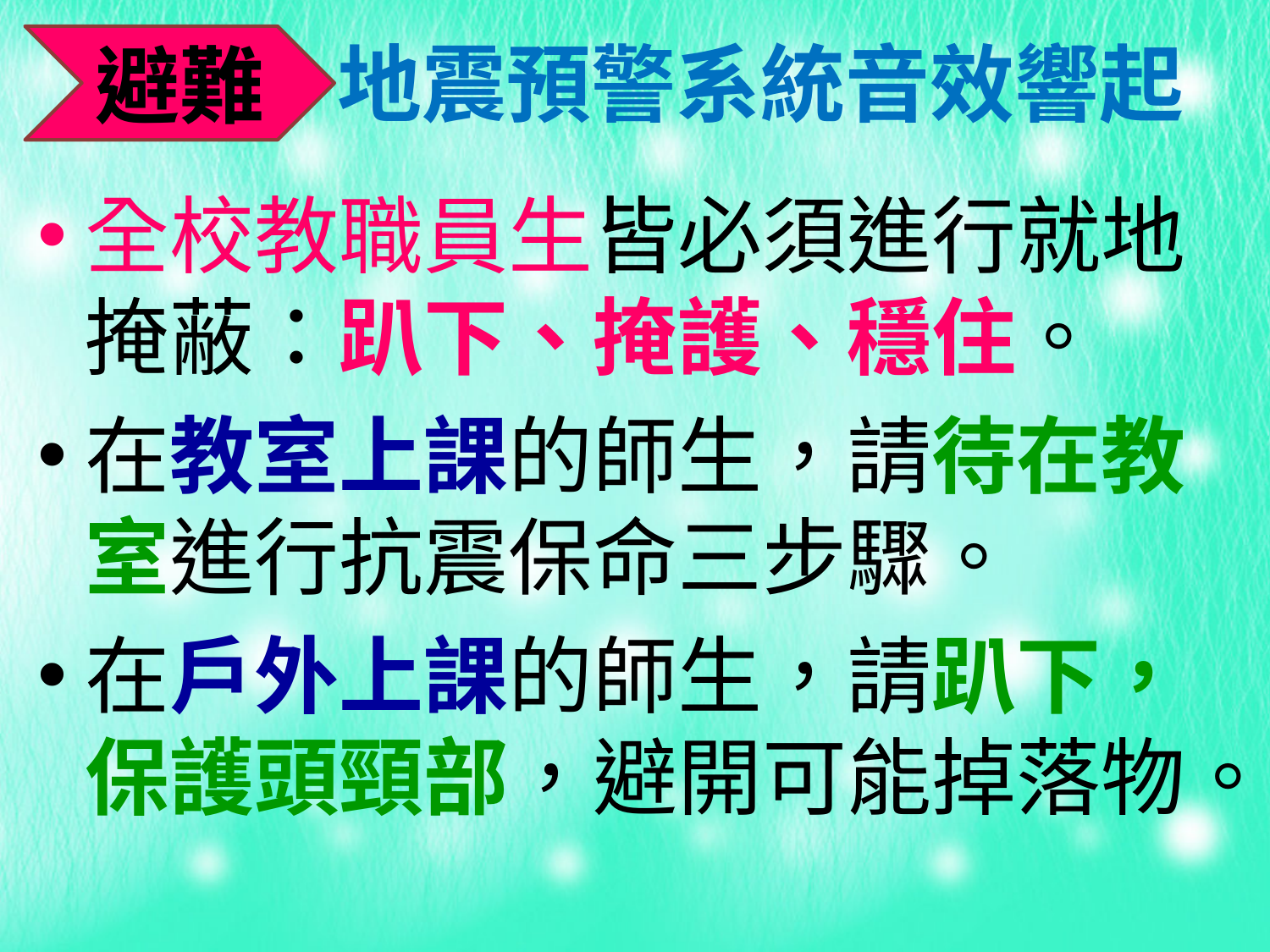

避難
地震預警系統音效響起
全校教職員生皆必須進行就地掩蔽：趴下、掩護、穩住。
在教室上課的師生，請待在教室進行抗震保命三步驟。
在戶外上課的師生，請趴下，保護頭頸部，避開可能掉落物。